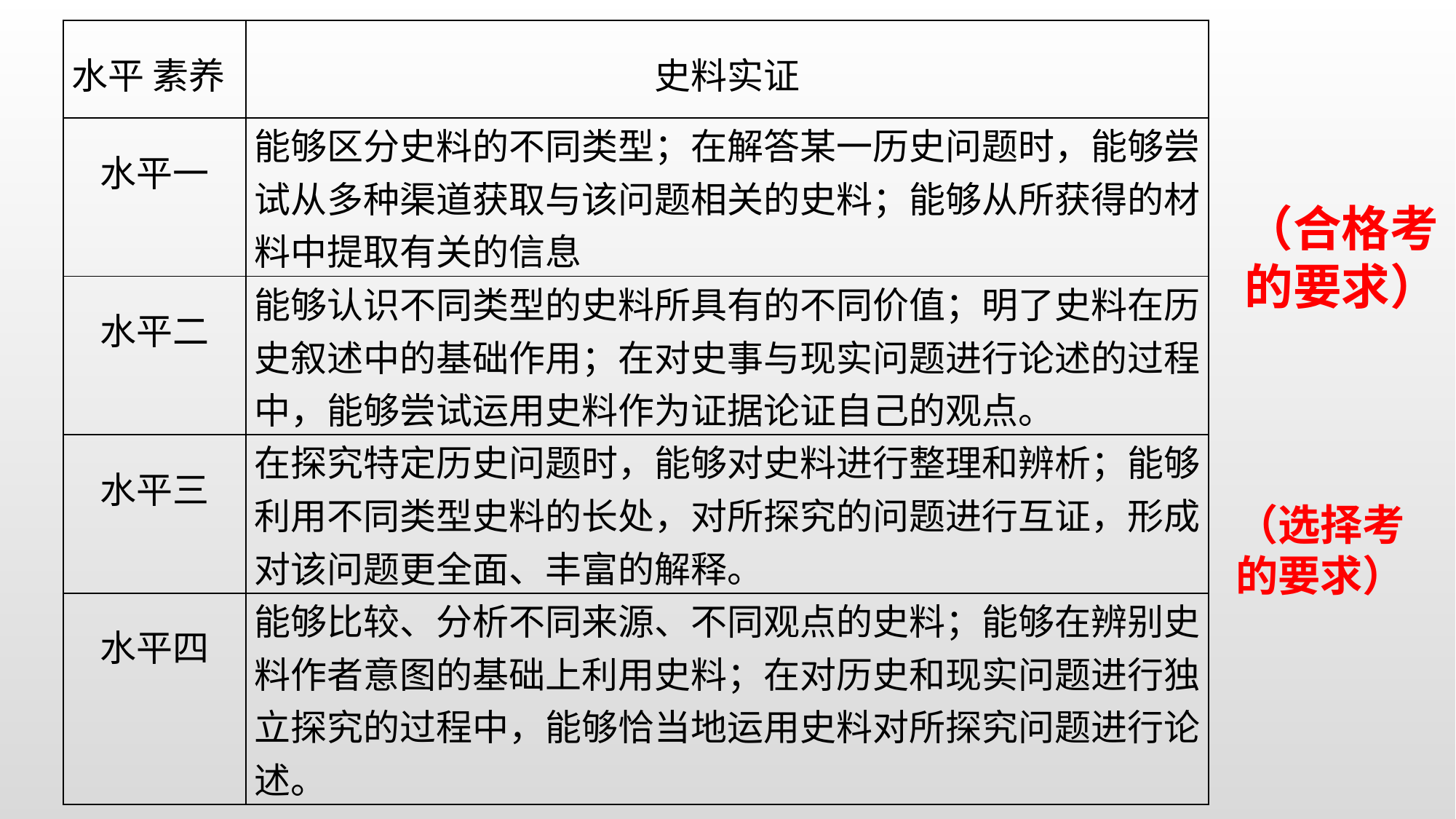

| 水平 素养 | 史料实证 |
| --- | --- |
| 水平一 | 能够区分史料的不同类型；在解答某一历史问题时，能够尝试从多种渠道获取与该问题相关的史料；能够从所获得的材料中提取有关的信息 |
| 水平二 | 能够认识不同类型的史料所具有的不同价值；明了史料在历史叙述中的基础作用；在对史事与现实问题进行论述的过程中，能够尝试运用史料作为证据论证自己的观点。 |
| 水平三 | 在探究特定历史问题时，能够对史料进行整理和辨析；能够利用不同类型史料的长处，对所探究的问题进行互证，形成对该问题更全面、丰富的解释。 |
| 水平四 | 能够比较、分析不同来源、不同观点的史料；能够在辨别史料作者意图的基础上利用史料；在对历史和现实问题进行独立探究的过程中，能够恰当地运用史料对所探究问题进行论述。 |
（合格考的要求）
（选择考的要求）